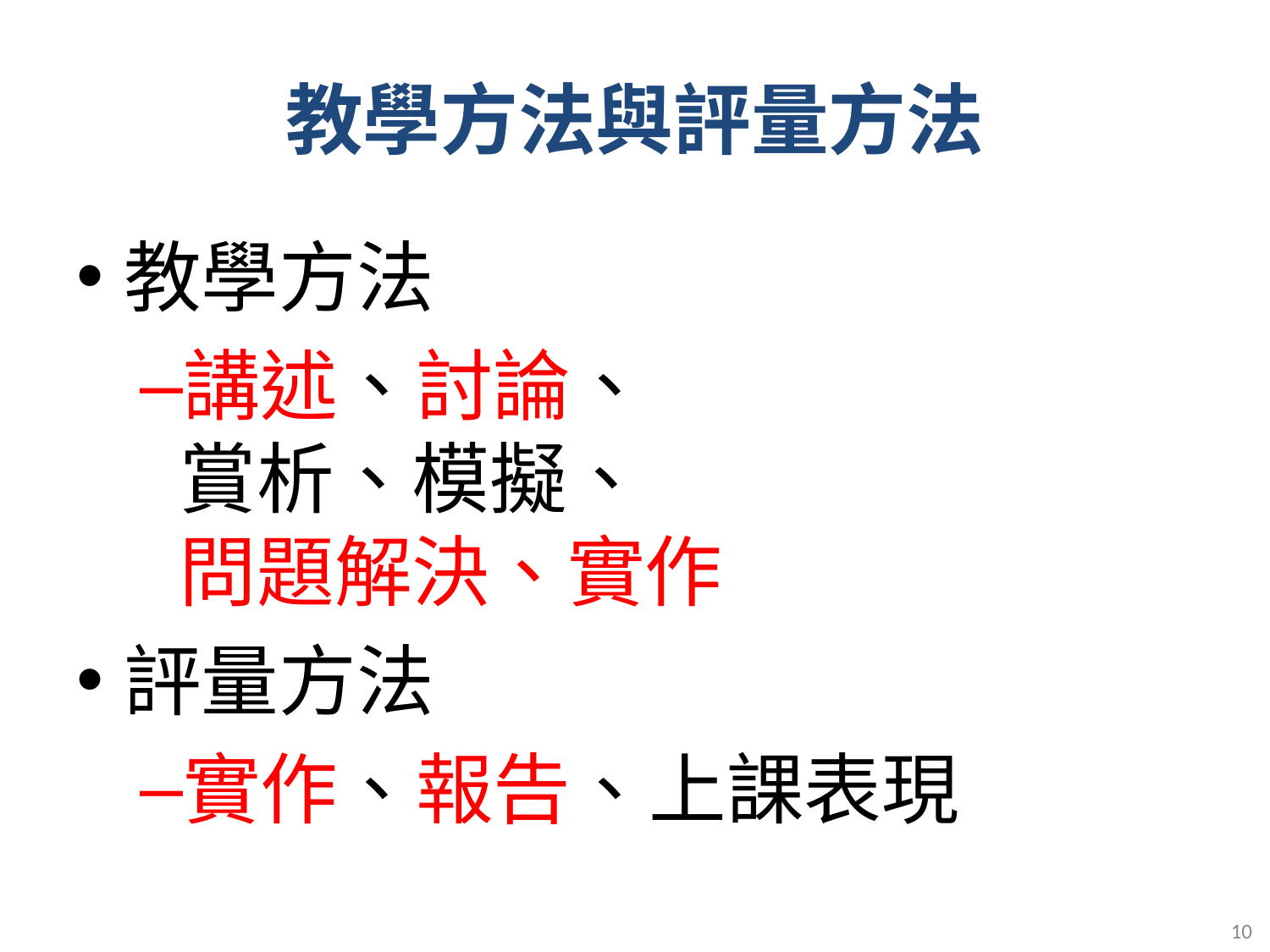

# 教學方法與評量方法
教學方法
講述、討論、
賞析、模擬、
問題解決、實作
評量方法
實作、報告、上課表現
10